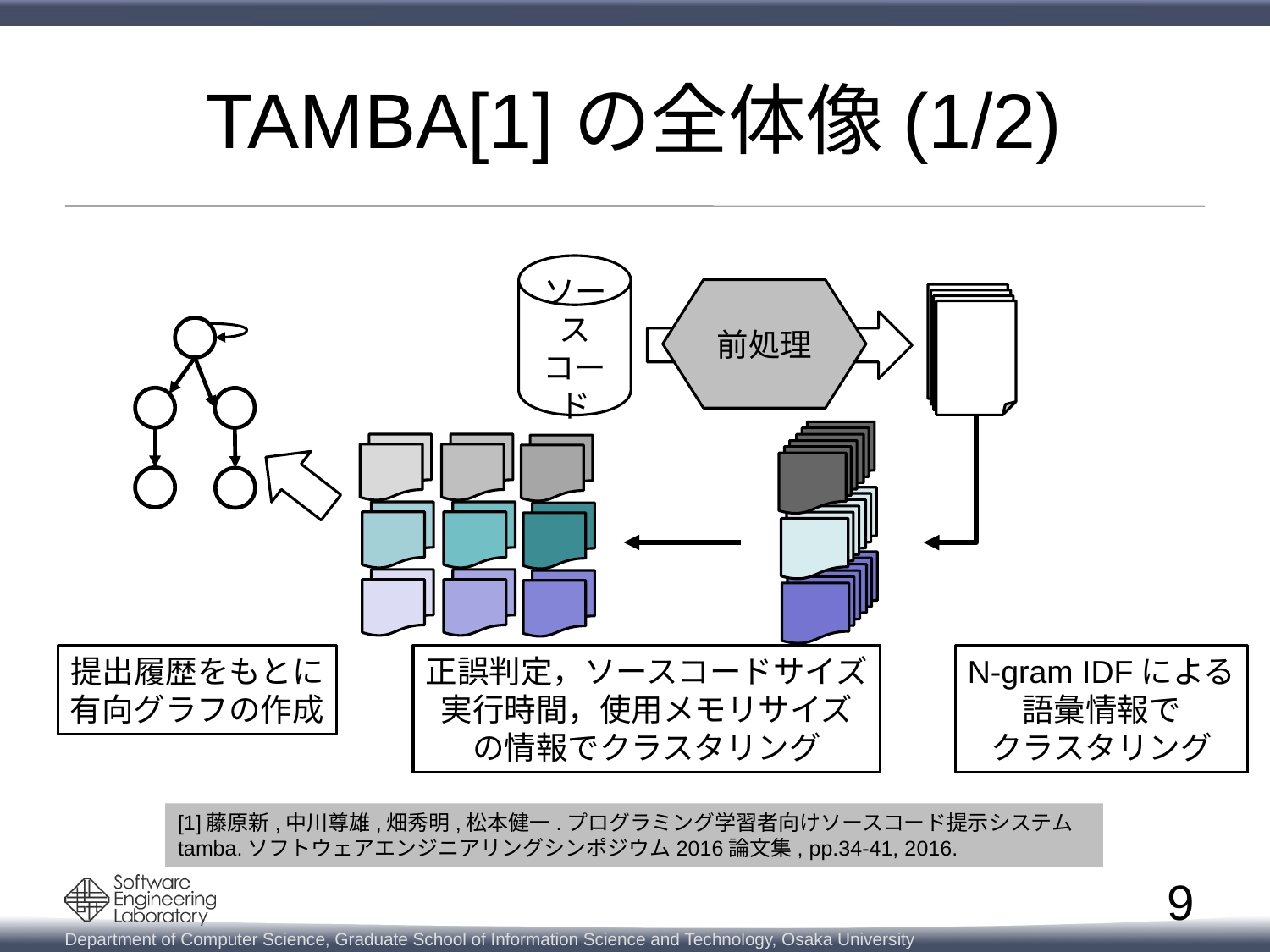

# TAMBA[1]の全体像(1/2)
ソースコード
前処理

提出履歴をもとに
有向グラフの作成
正誤判定，ソースコードサイズ
実行時間，使用メモリサイズ
の情報でクラスタリング
N-gram IDFによる
語彙情報で
クラスタリング
[1]藤原新,中川尊雄,畑秀明,松本健一.プログラミング学習者向けソースコード提示システムtamba.ソフトウェアエンジニアリングシンポジウム2016論文集, pp.34-41, 2016.
9